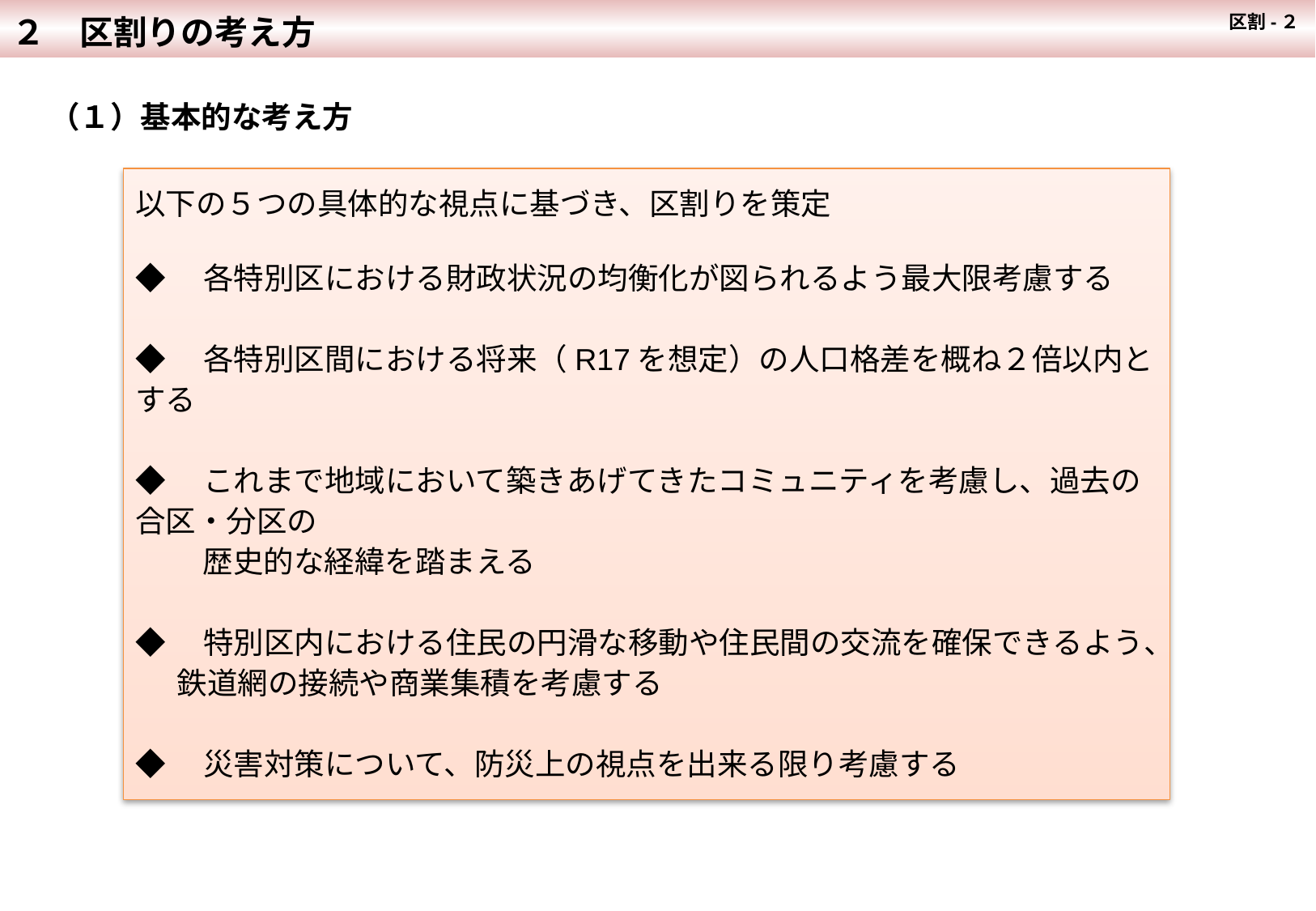

２　区割りの考え方
 区割-２
　（１）基本的な考え方
以下の５つの具体的な視点に基づき、区割りを策定

◆　各特別区における財政状況の均衡化が図られるよう最大限考慮する

◆　各特別区間における将来（R17を想定）の人口格差を概ね２倍以内とする

◆　これまで地域において築きあげてきたコミュニティを考慮し、過去の合区・分区の
　　 歴史的な経緯を踏まえる

◆　特別区内における住民の円滑な移動や住民間の交流を確保できるよう、
     鉄道網の接続や商業集積を考慮する

◆　災害対策について、防災上の視点を出来る限り考慮する